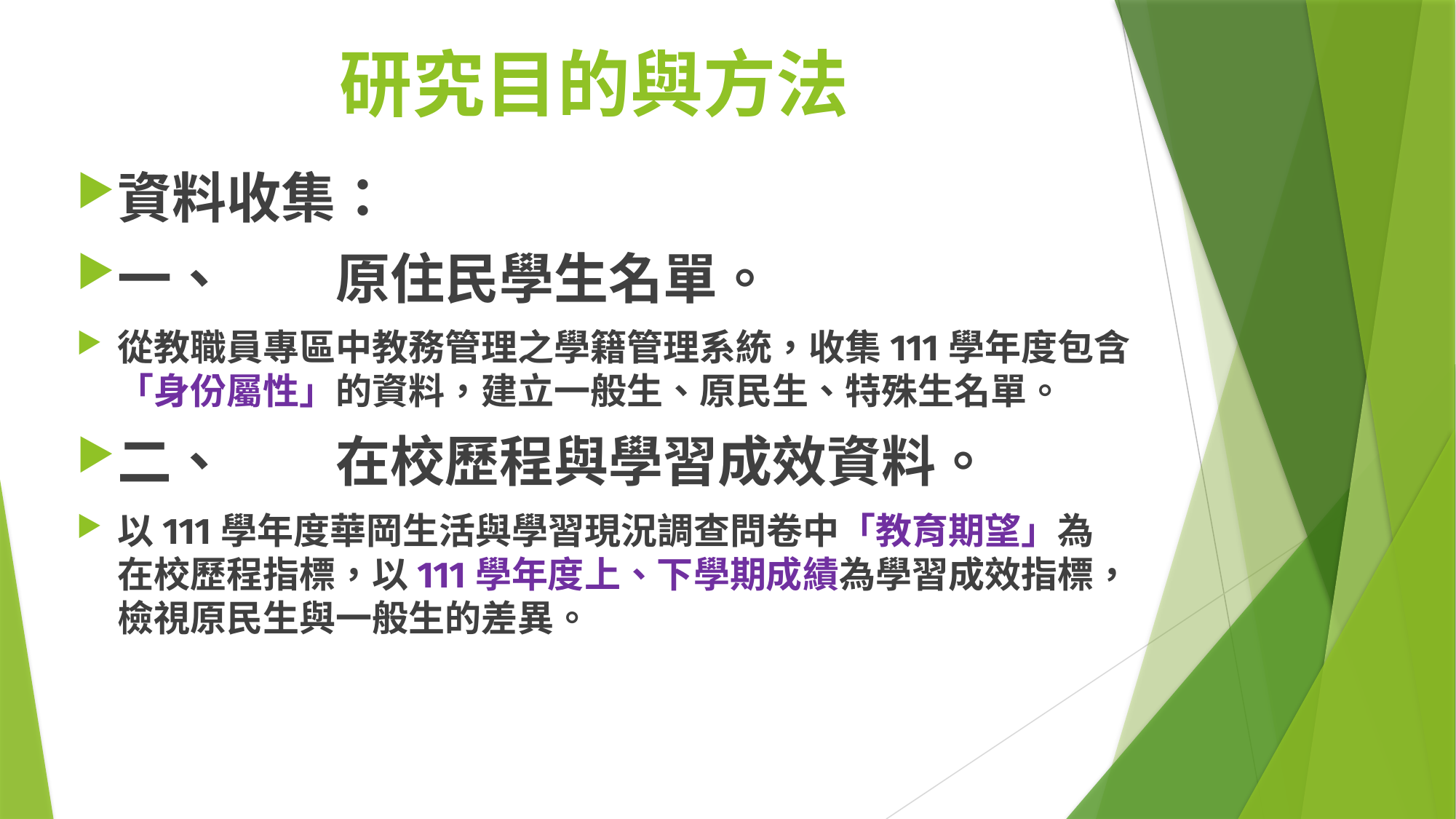

# 研究目的與方法
資料收集：
一、	原住民學生名單。
從教職員專區中教務管理之學籍管理系統，收集111學年度包含「身份屬性」的資料，建立一般生、原民生、特殊生名單。
二、	在校歷程與學習成效資料。
以111學年度華岡生活與學習現況調查問卷中「教育期望」為 在校歷程指標，以111學年度上、下學期成績為學習成效指標，檢視原民生與一般生的差異。